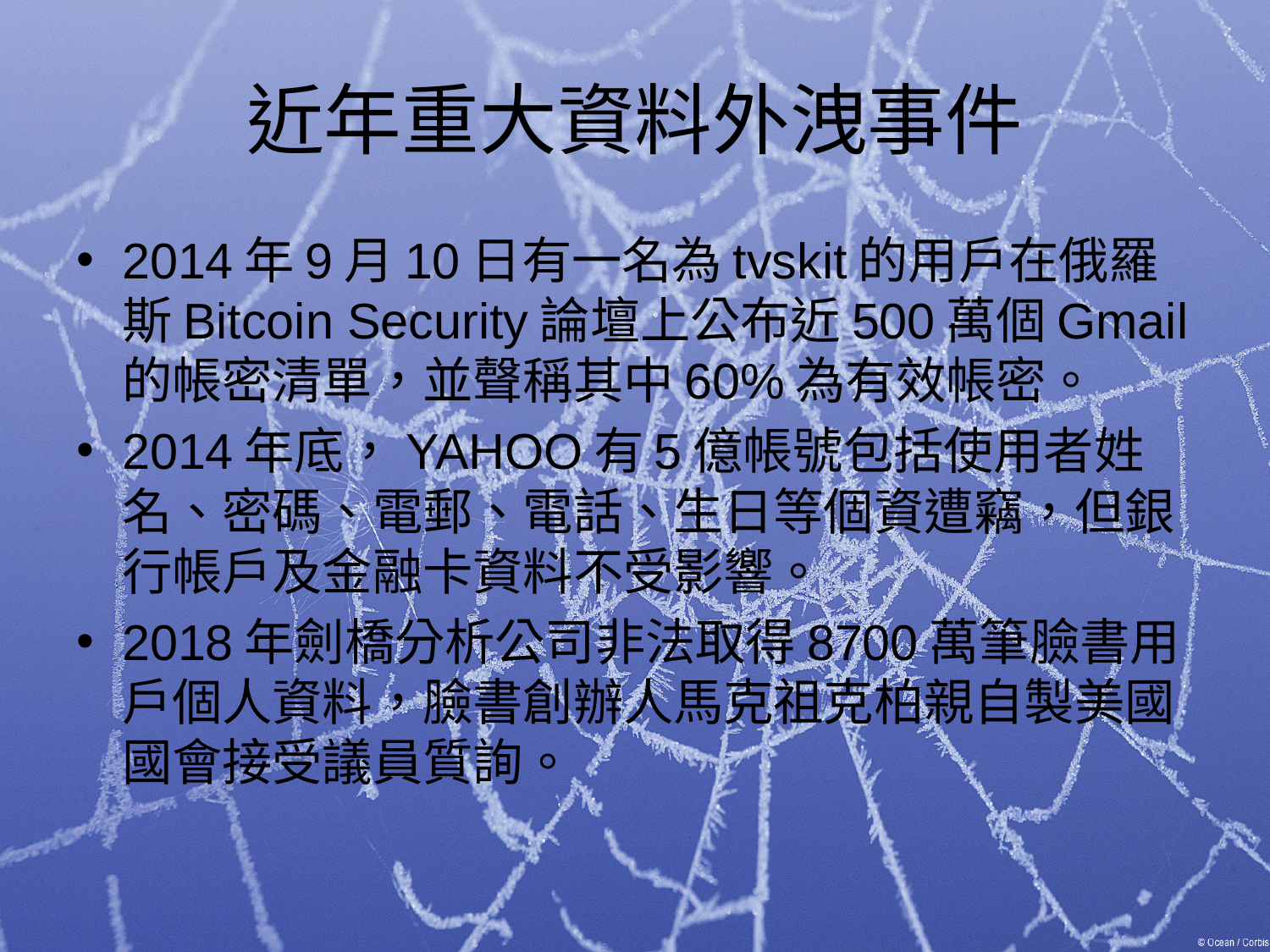

# 近年重大資料外洩事件
2014年9月10日有一名為tvskit的用戶在俄羅斯Bitcoin Security論壇上公布近500萬個Gmail的帳密清單，並聲稱其中60%為有效帳密。
2014年底，YAHOO有5億帳號包括使用者姓名、密碼、電郵、電話、生日等個資遭竊，但銀行帳戶及金融卡資料不受影響。
2018年劍橋分析公司非法取得8700萬筆臉書用戶個人資料，臉書創辦人馬克祖克柏親自製美國國會接受議員質詢。